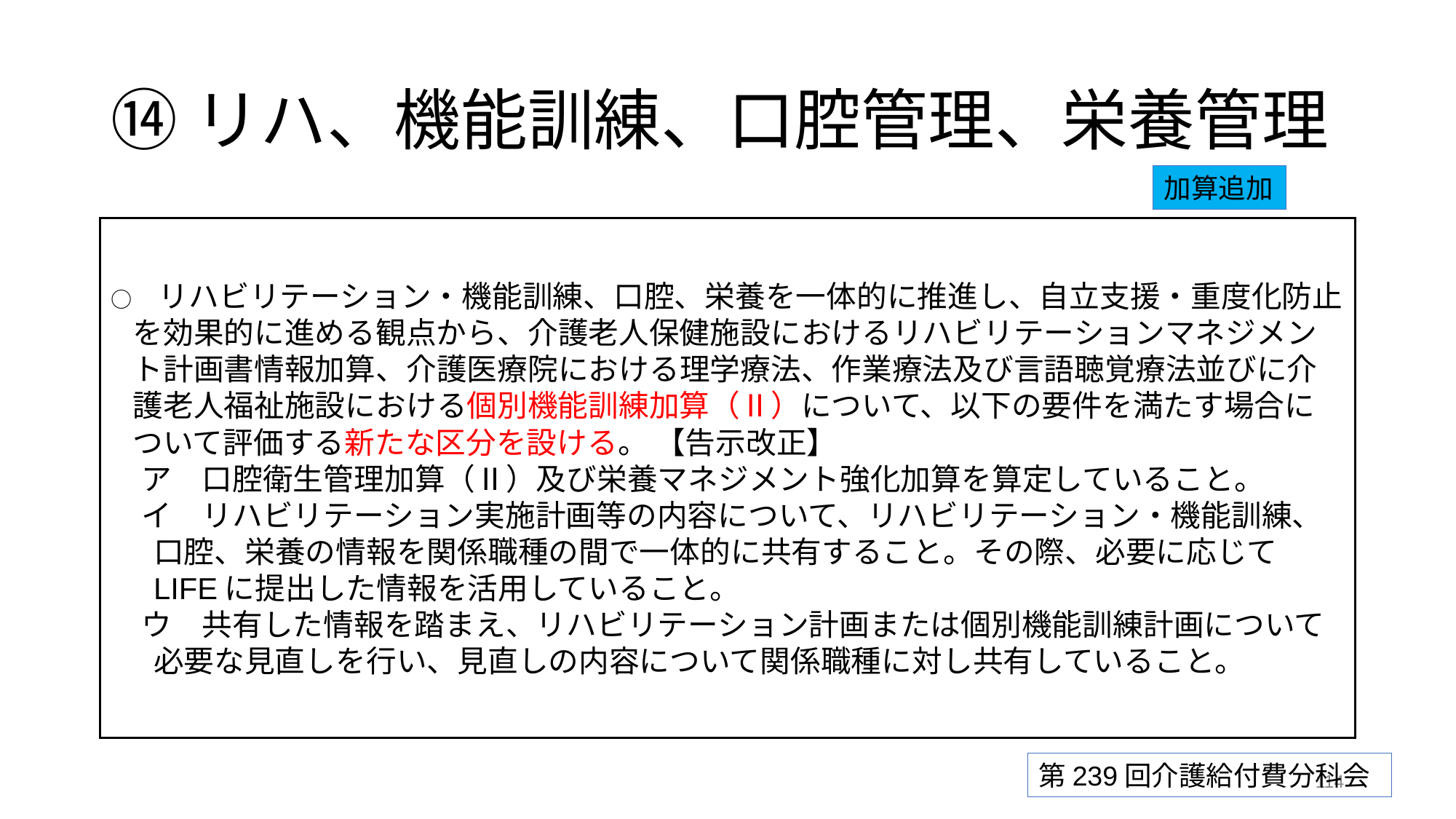

# ⑭リハ、機能訓練、口腔管理、栄養管理
加算追加
○　リハビリテーション・機能訓練、口腔、栄養を一体的に推進し、自立支援・重度化防止を効果的に進める観点から、介護老人保健施設におけるリハビリテーションマネジメント計画書情報加算、介護医療院における理学療法、作業療法及び言語聴覚療法並びに介護老人福祉施設における個別機能訓練加算（Ⅱ）について、以下の要件を満たす場合について評価する新たな区分を設ける。 【告示改正】
　ア　口腔衛生管理加算（Ⅱ）及び栄養マネジメント強化加算を算定していること。
　イ　リハビリテーション実施計画等の内容について、リハビリテーション・機能訓練、口腔、栄養の情報を関係職種の間で一体的に共有すること。その際、必要に応じてLIFEに提出した情報を活用していること。
　ウ　共有した情報を踏まえ、リハビリテーション計画または個別機能訓練計画について必要な見直しを行い、見直しの内容について関係職種に対し共有していること。
第239回介護給付費分科会
114